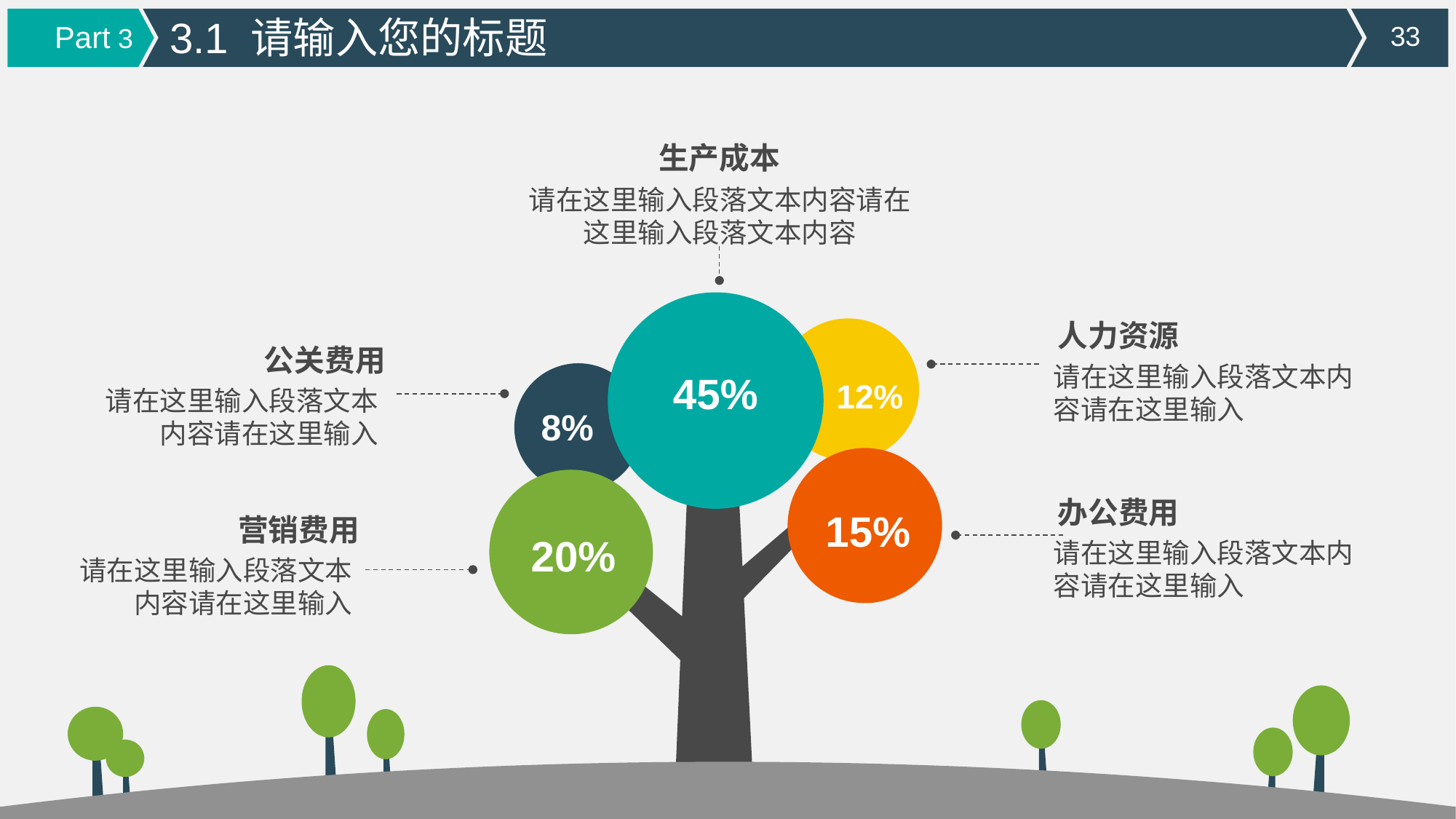

3.1 请输入您的标题
Part 3
生产成本
请在这里输入段落文本内容请在这里输入段落文本内容

人力资源

公关费用
请在这里输入段落文本内容请在这里输入
45%

12%
请在这里输入段落文本内容请在这里输入

8%

办公费用
15%
营销费用
20%
请在这里输入段落文本内容请在这里输入
请在这里输入段落文本内容请在这里输入